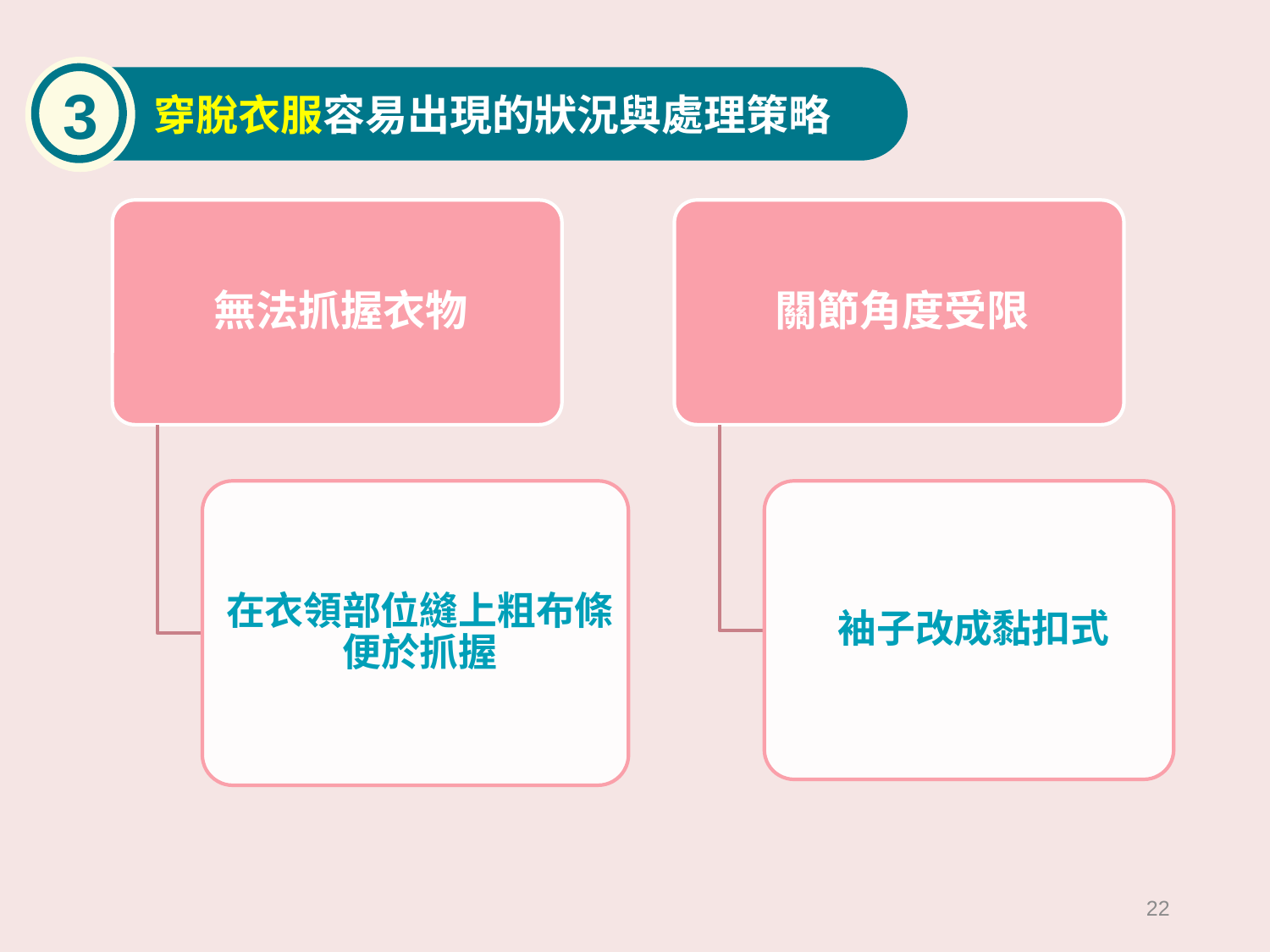

穿脫衣服容易出現的狀況與處理策略
3
無法抓握衣物
在衣領部位縫上粗布條便於抓握
關節角度受限
袖子改成黏扣式
22